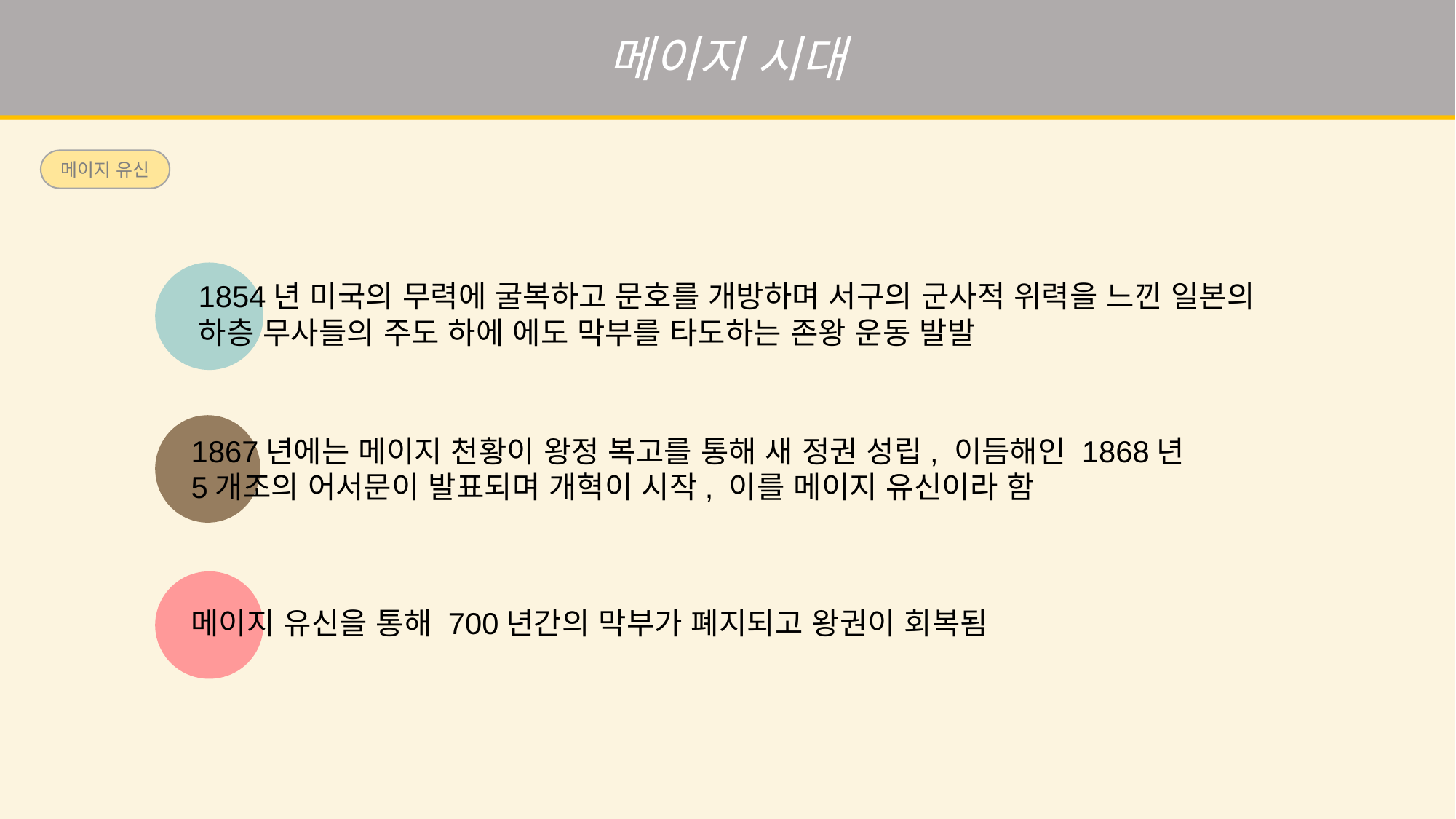

메이지 시대
메이지 유신

1854년 미국의 무력에 굴복하고 문호를 개방하며 서구의 군사적 위력을 느낀 일본의 하층 무사들의 주도 하에 에도 막부를 타도하는 존왕 운동 발발

1867년에는 메이지 천황이 왕정 복고를 통해 새 정권 성립, 이듬해인 1868년 5개조의 어서문이 발표되며 개혁이 시작, 이를 메이지 유신이라 함

메이지 유신을 통해 700년간의 막부가 폐지되고 왕권이 회복됨